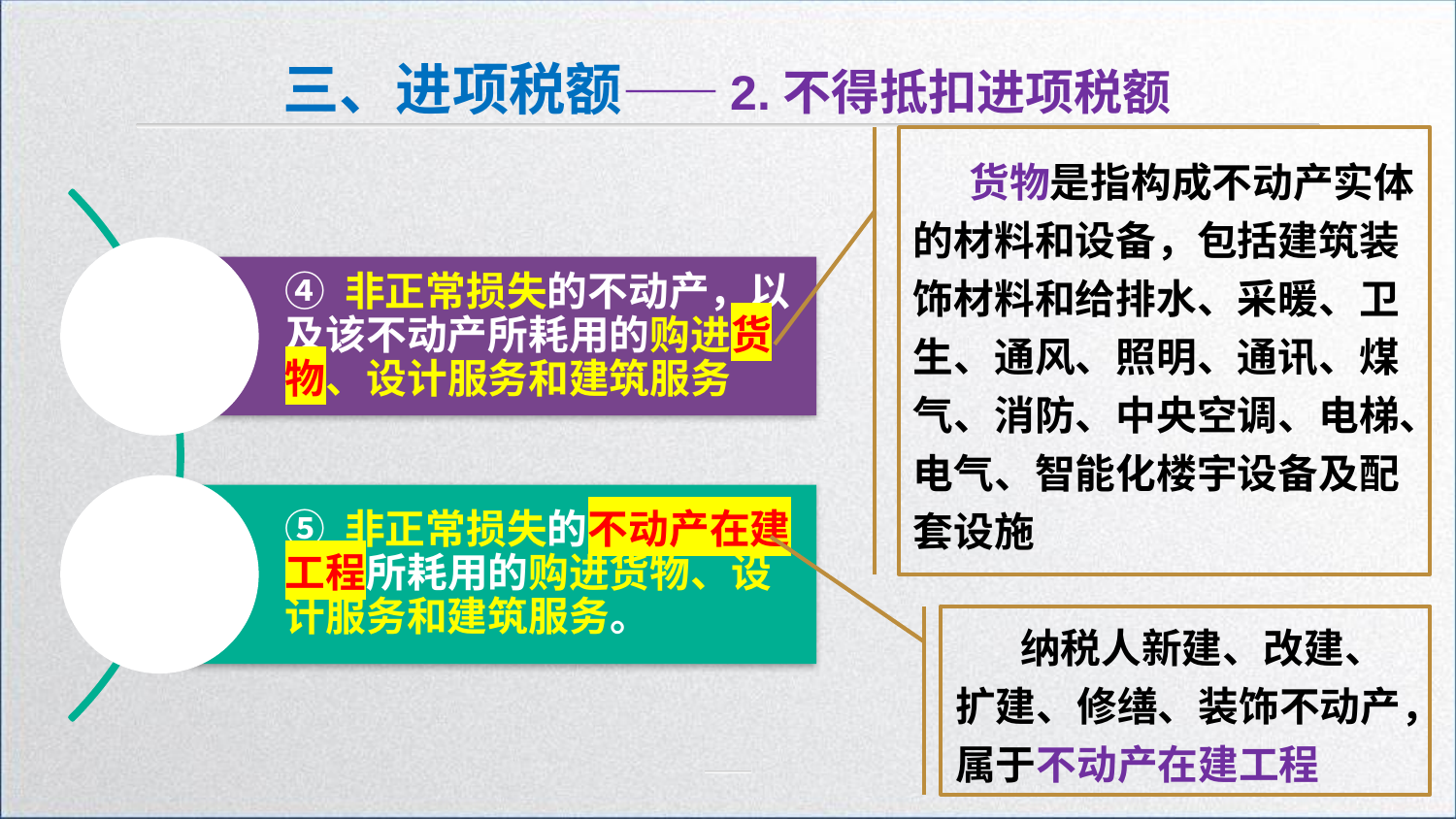

三、进项税额——2.不得抵扣进项税额
     货物是指构成不动产实体的材料和设备，包括建筑装饰材料和给排水、采暖、卫生、通风、照明、通讯、煤气、消防、中央空调、电梯、电气、智能化楼宇设备及配套设施
④ 非正常损失的不动产，以及该不动产所耗用的购进货物、设计服务和建筑服务
⑤ 非正常损失的不动产在建工程所耗用的购进货物、设计服务和建筑服务。
      纳税人新建、改建、扩建、修缮、装饰不动产，属于不动产在建工程